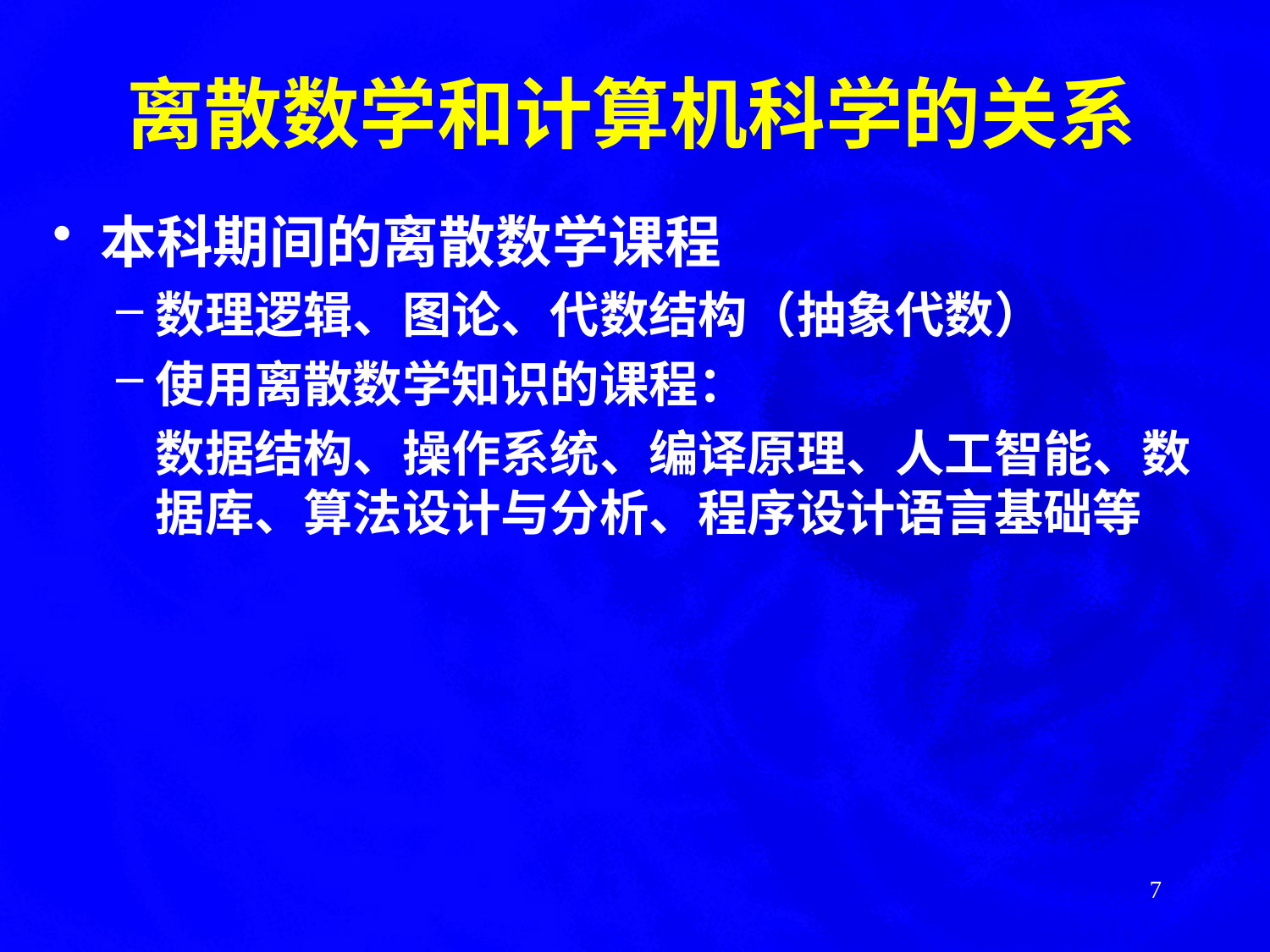

离散数学和计算机科学的关系
本科期间的离散数学课程
数理逻辑、图论、代数结构（抽象代数）
使用离散数学知识的课程：
	数据结构、操作系统、编译原理、人工智能、数据库、算法设计与分析、程序设计语言基础等
7